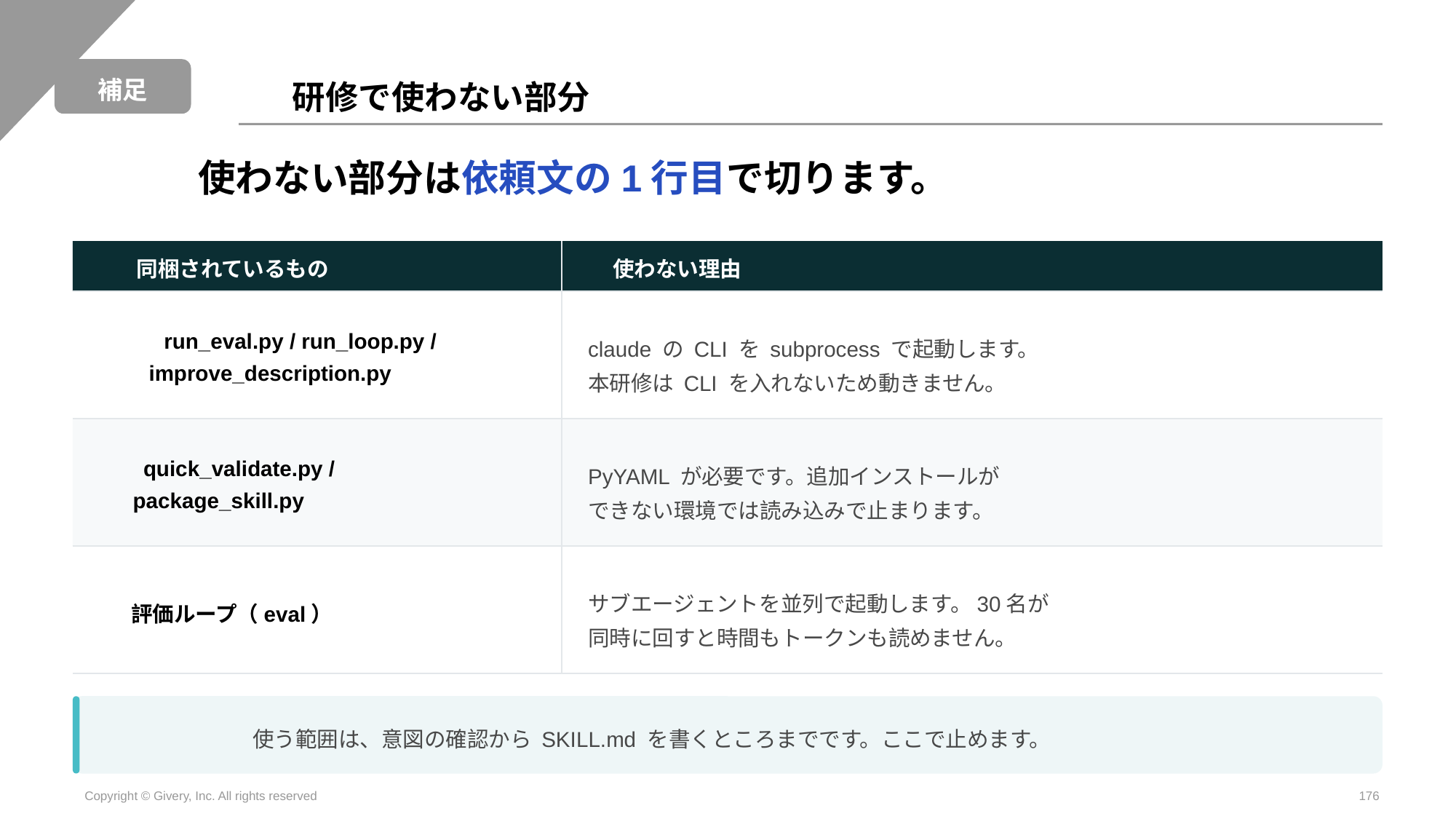

補足
研修で使わない部分

使わない部分は依頼文の1行目で切ります。

同梱されているもの
使わない理由

run_eval.py / run_loop.py /
claude の CLI を subprocess で起動します。
本研修は CLI を入れないため動きません。
improve_description.py

quick_validate.py /
PyYAML が必要です。追加インストールが
できない環境では読み込みで止まります。
package_skill.py

サブエージェントを並列で起動します。30名が
同時に回すと時間もトークンも読めません。
評価ループ（eval）

使う範囲は、意図の確認から SKILL.md を書くところまでです。ここで止めます。
Copyright © Givery, Inc. All rights reserved
176